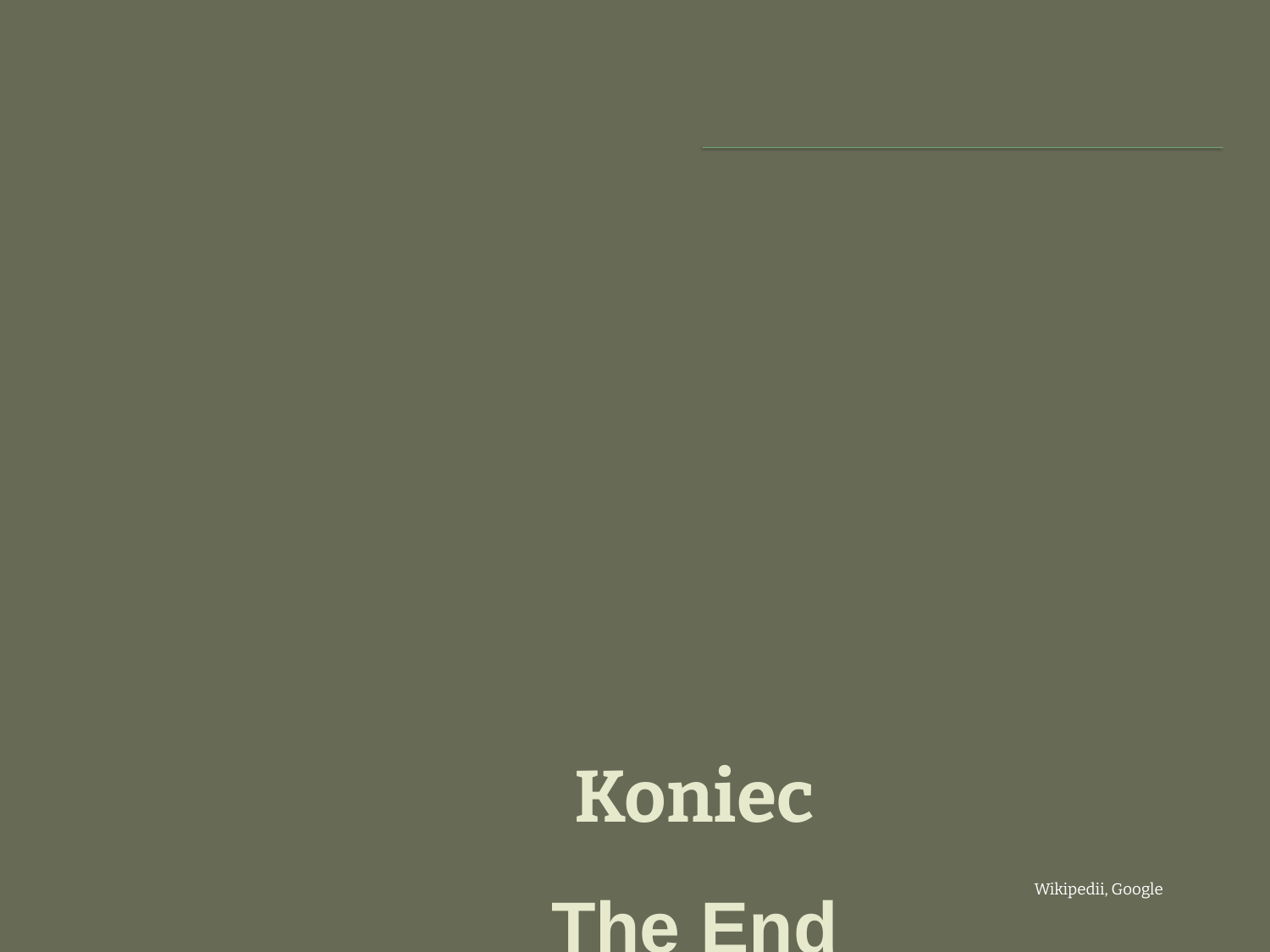

# Koniec The End Konec 结束 نهاية end ענדיקן
Wikipedii, Google